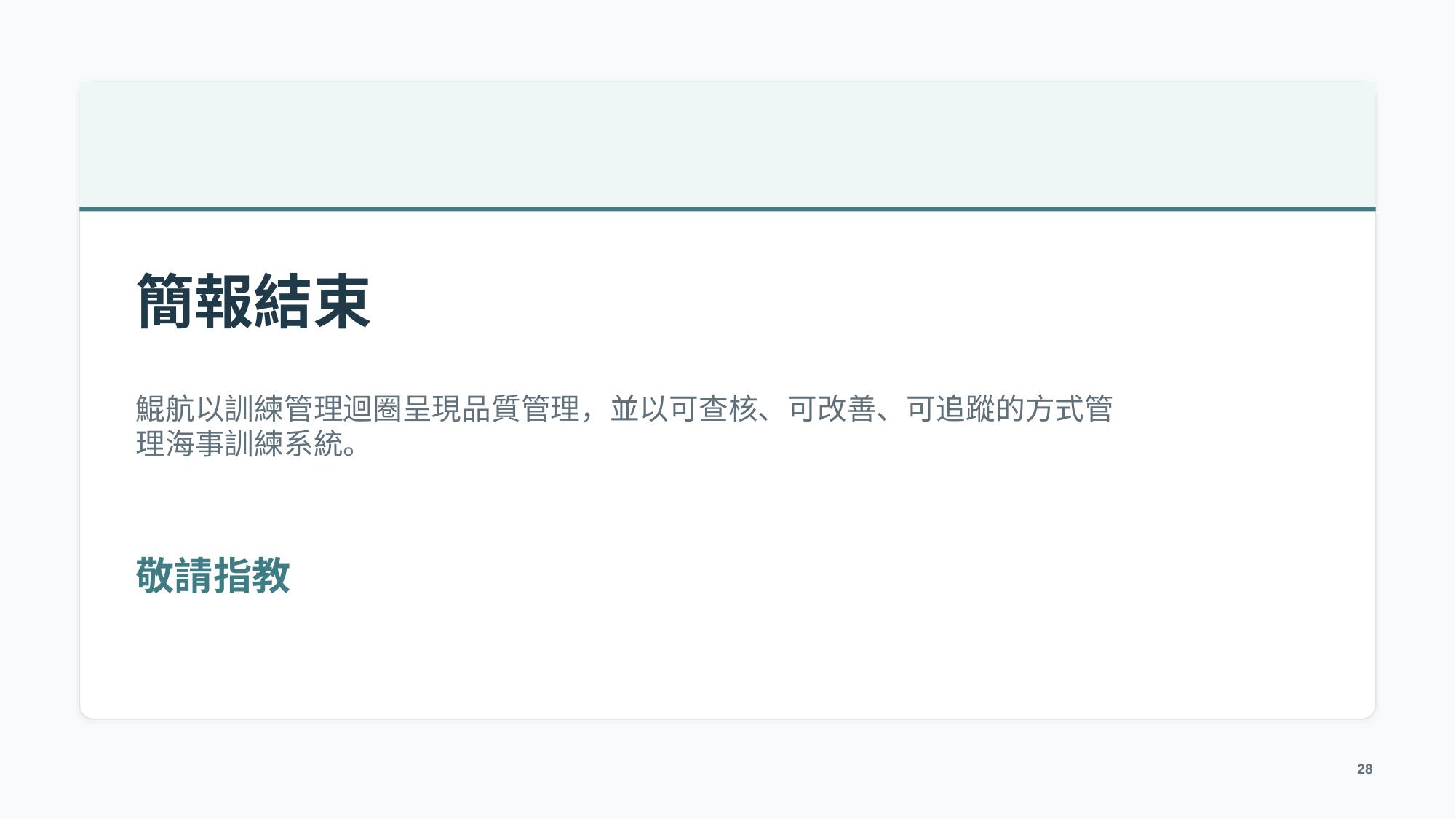

簡報結束
鯤航以訓練管理迴圈呈現品質管理，並以可查核、可改善、可追蹤的方式管理海事訓練系統。
敬請指教
28